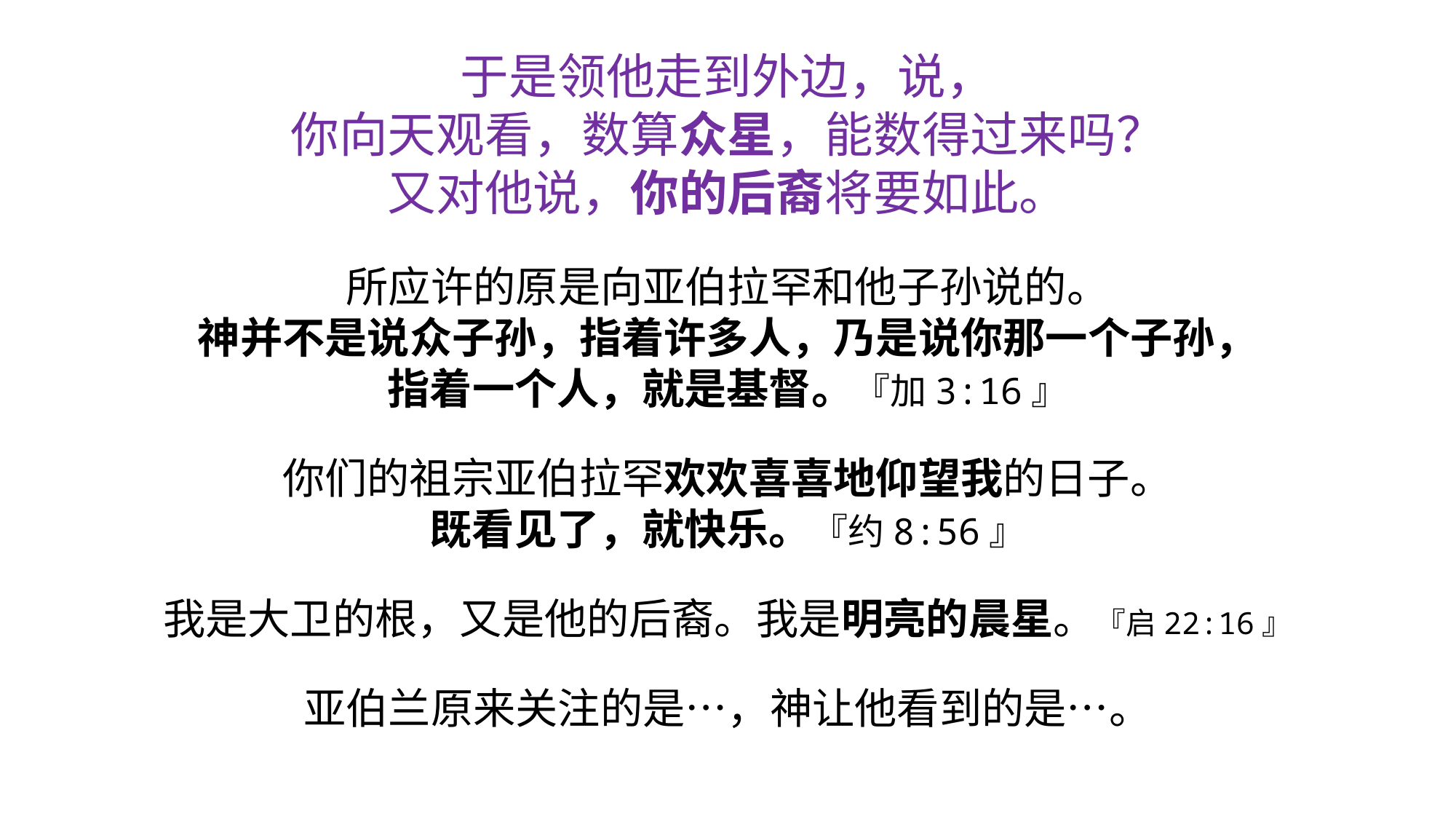

于是领他走到外边，说，
你向天观看，数算众星，能数得过来吗？
又对他说，你的后裔将要如此。
所应许的原是向亚伯拉罕和他子孙说的。
神并不是说众子孙，指着许多人，乃是说你那一个子孙，
指着一个人，就是基督。『加3:16』
你们的祖宗亚伯拉罕欢欢喜喜地仰望我的日子。
既看见了，就快乐。『约8:56』
我是大卫的根，又是他的后裔。我是明亮的晨星。『启22:16』
亚伯兰原来关注的是…，神让他看到的是…。